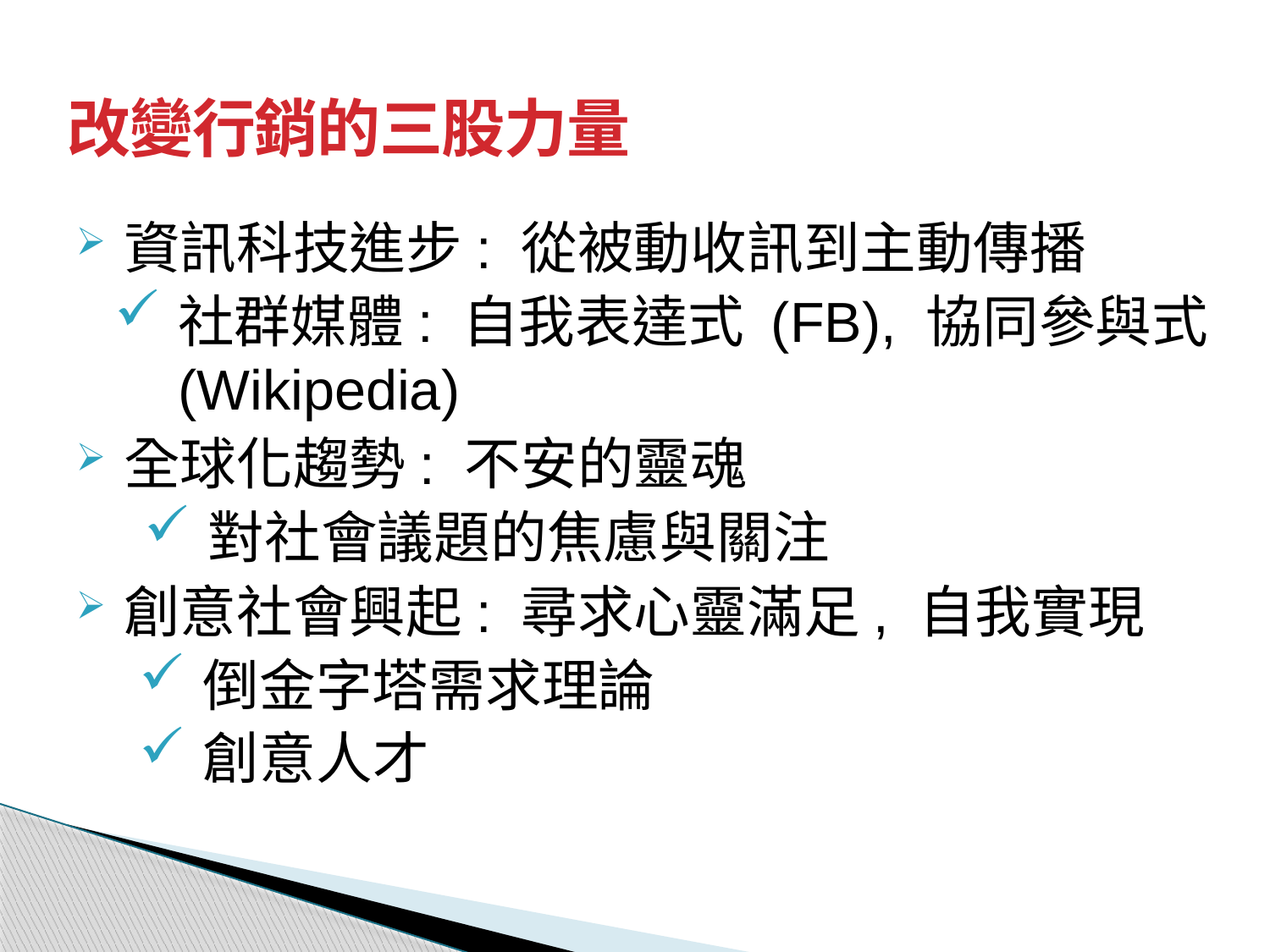

改變行銷的三股力量
資訊科技進步: 從被動收訊到主動傳播
社群媒體: 自我表達式 (FB), 協同參與式(Wikipedia)
全球化趨勢: 不安的靈魂
對社會議題的焦慮與關注
創意社會興起: 尋求心靈滿足, 自我實現
倒金字塔需求理論
創意人才